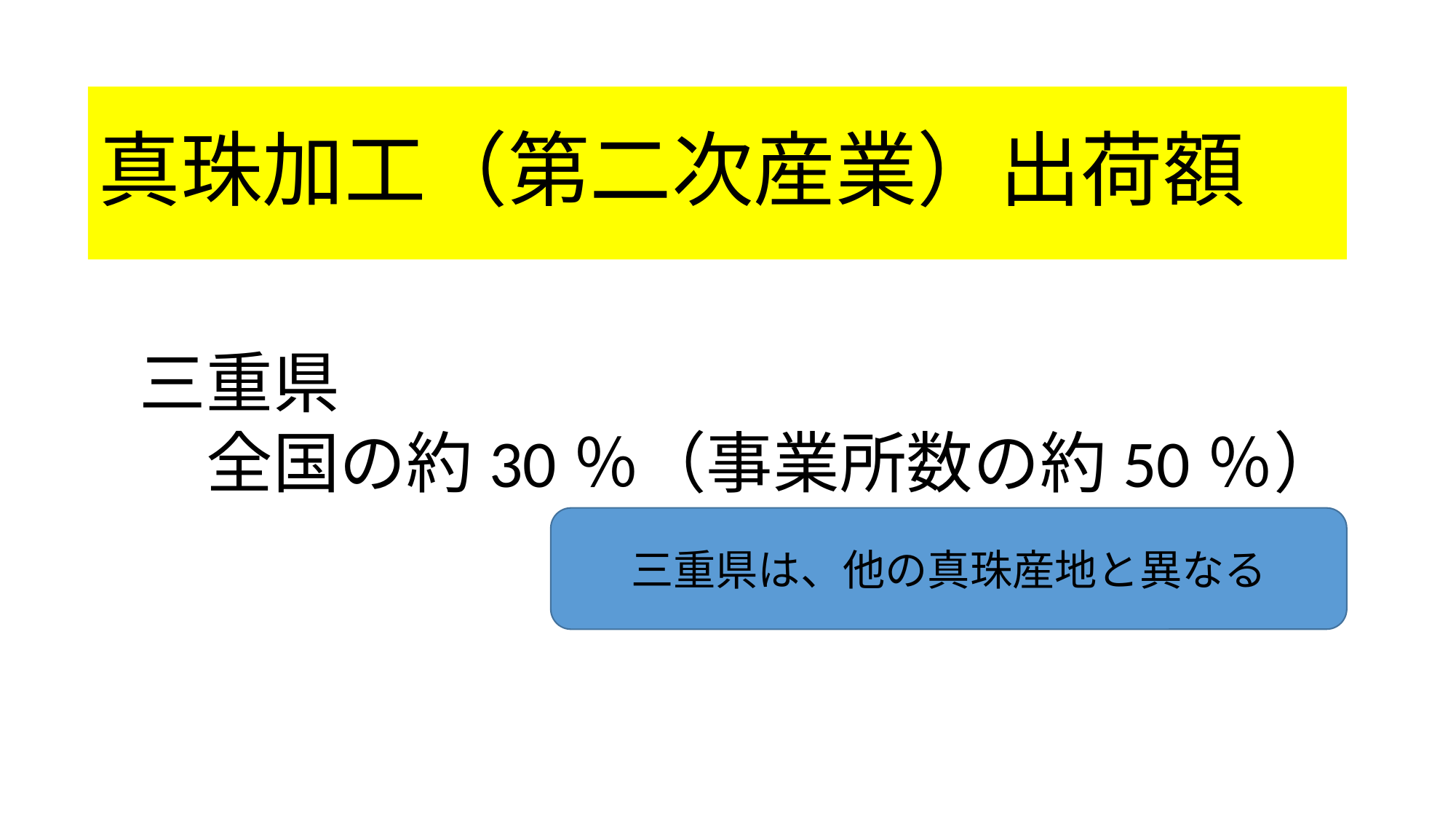

# 真珠加工（第二次産業）出荷額
三重県
　全国の約30％（事業所数の約50％）
三重県は、他の真珠産地と異なる